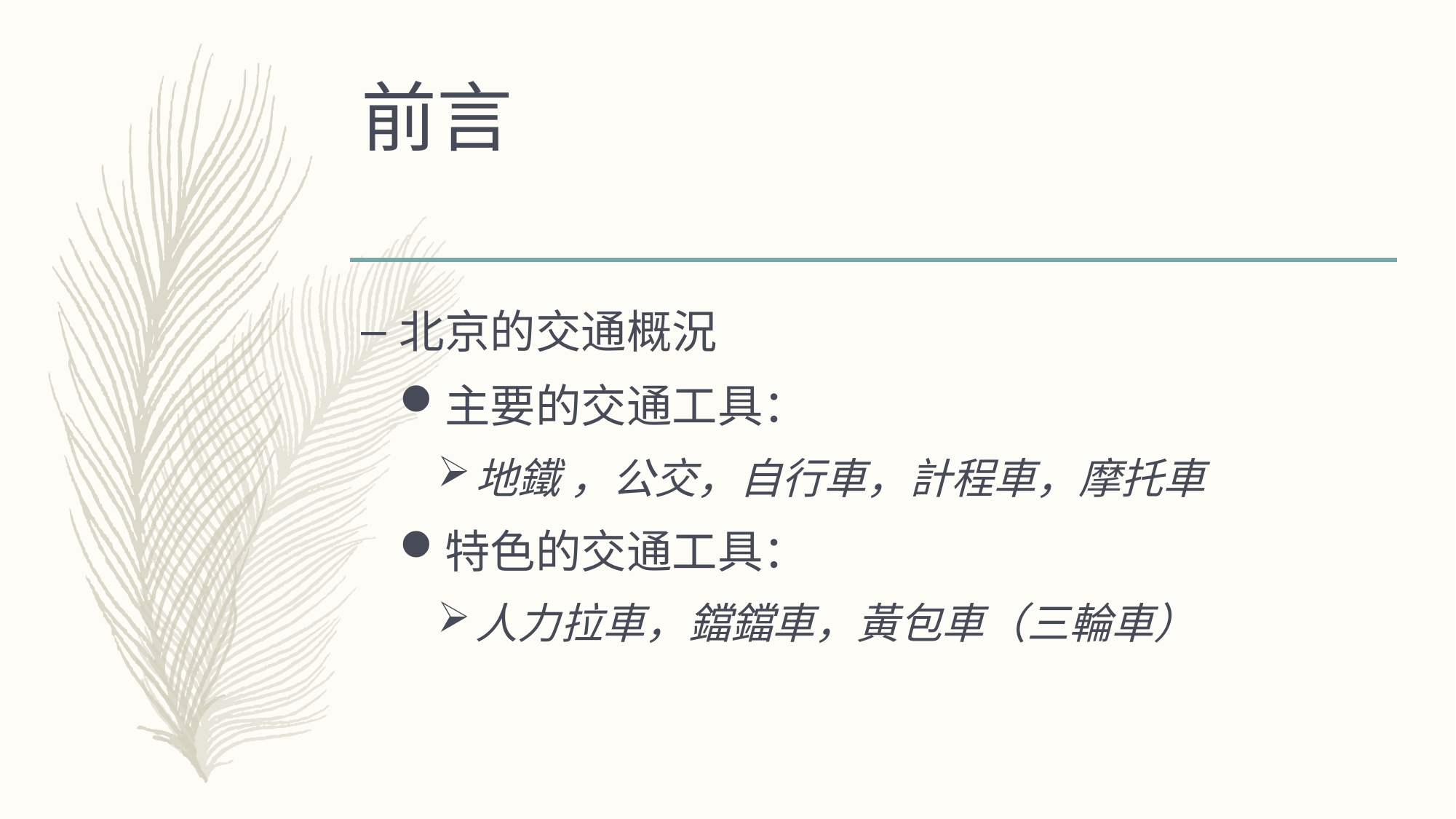

# 前言
北京的交通概況
主要的交通工具：
地鐵 ，公交，自行車，計程車，摩托車
特色的交通工具：
人力拉車，鐺鐺車，黃包車（三輪車）